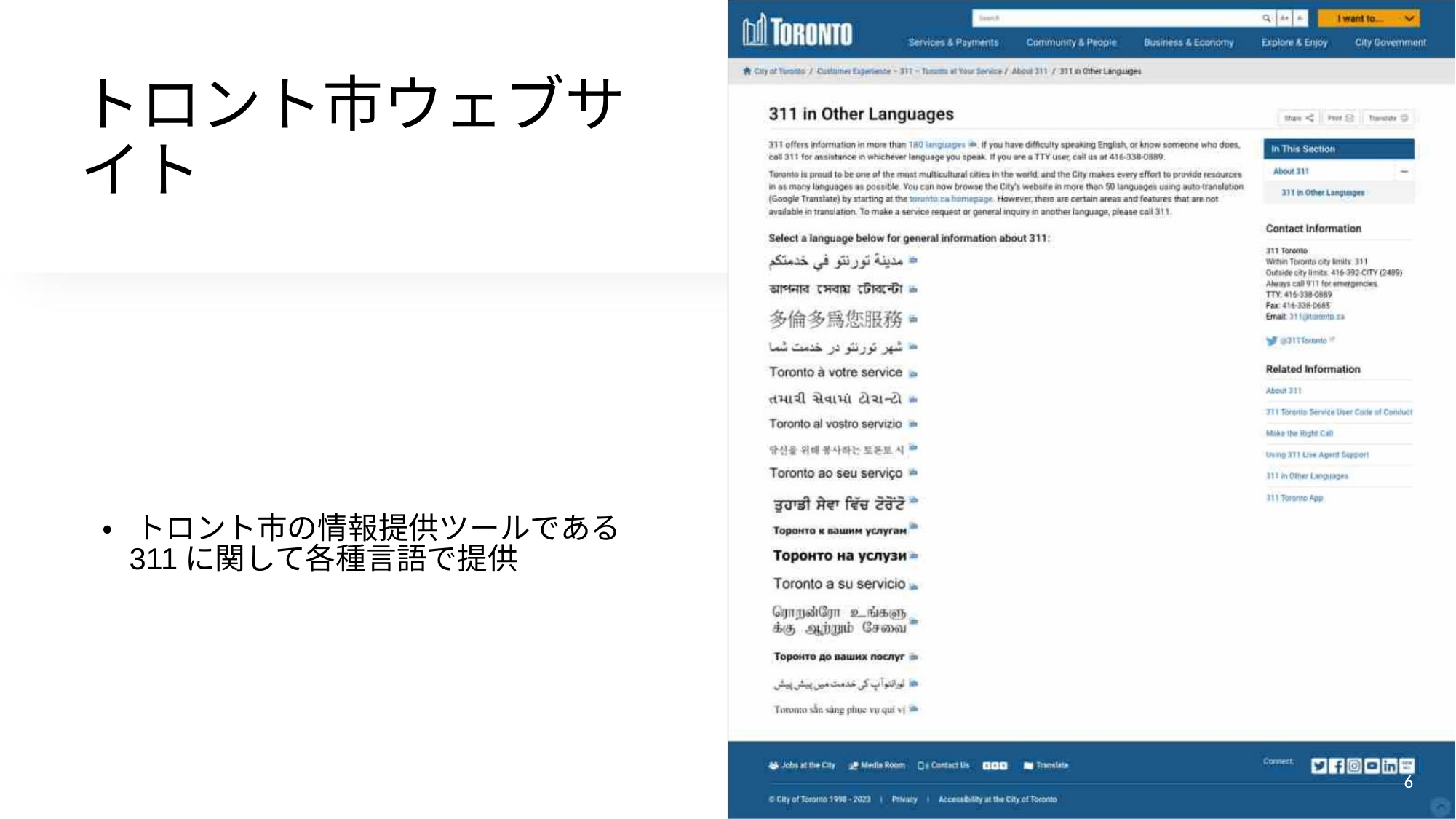

トロント市ウェブサ
イト
• トロント市の情報提供ツールである
311に関して各種言語で提供
6